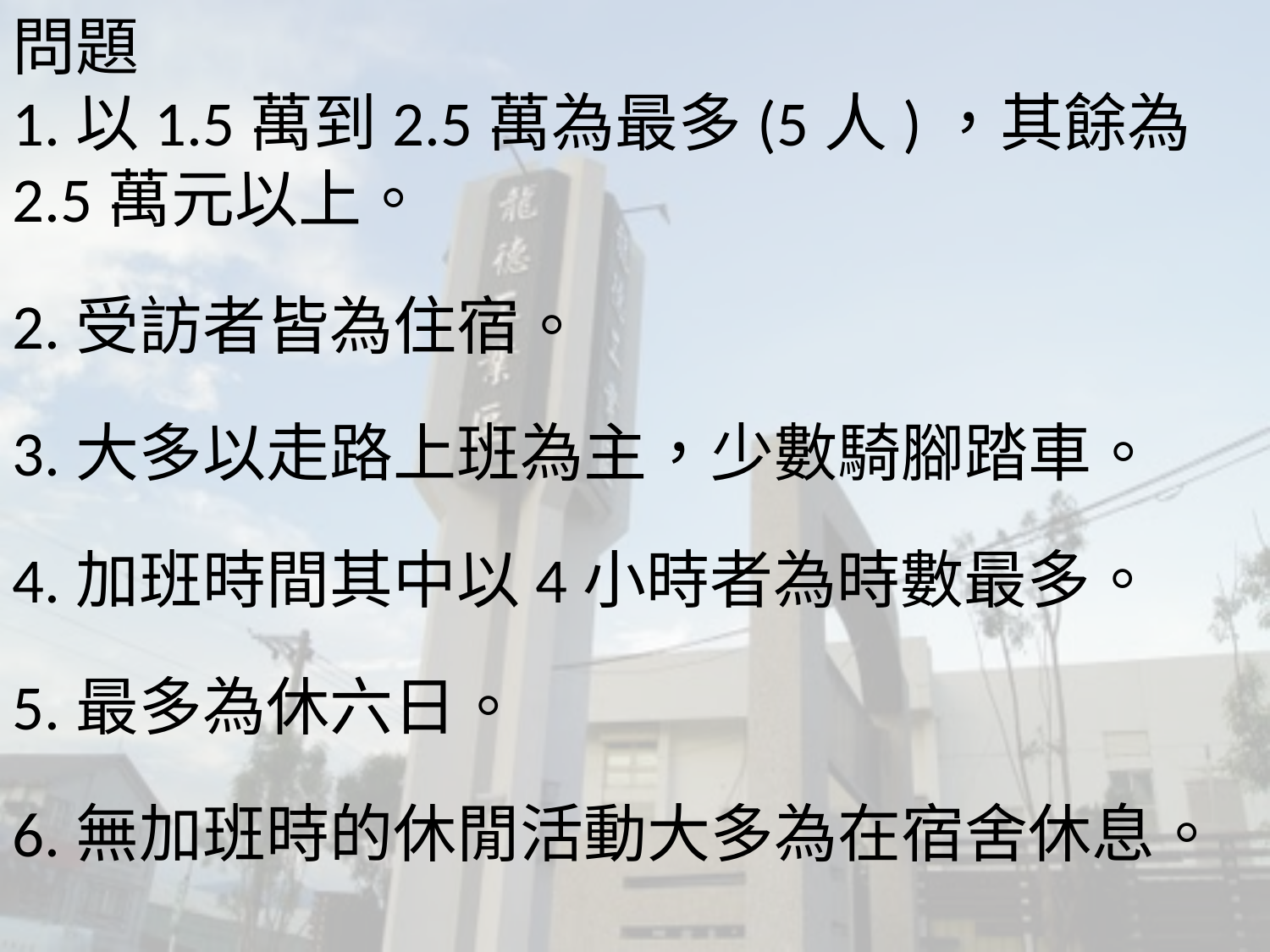

問題
1.以1.5萬到2.5萬為最多(5人)，其餘為2.5萬元以上。

2.受訪者皆為住宿。

3.大多以走路上班為主，少數騎腳踏車。

4.加班時間其中以4小時者為時數最多。

5.最多為休六日。

6.無加班時的休閒活動大多為在宿舍休息。